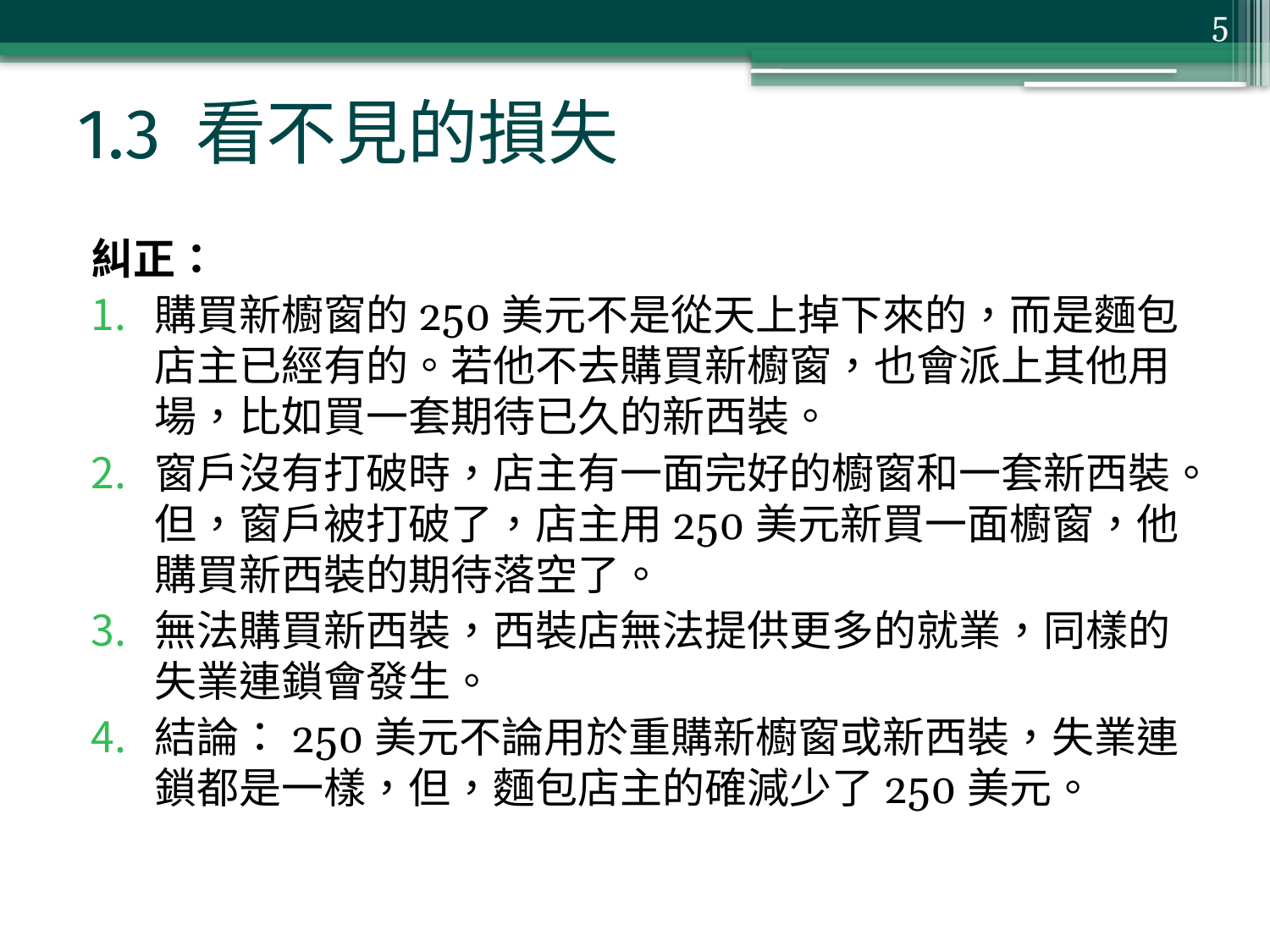

5
# 1.3 看不見的損失
糾正：
購買新櫥窗的250美元不是從天上掉下來的，而是麵包店主已經有的。若他不去購買新櫥窗，也會派上其他用場，比如買一套期待已久的新西裝。
窗戶沒有打破時，店主有一面完好的櫥窗和一套新西裝。但，窗戶被打破了，店主用250美元新買一面櫥窗，他購買新西裝的期待落空了。
無法購買新西裝，西裝店無法提供更多的就業，同樣的失業連鎖會發生。
結論：250美元不論用於重購新櫥窗或新西裝，失業連鎖都是一樣，但，麵包店主的確減少了250美元。